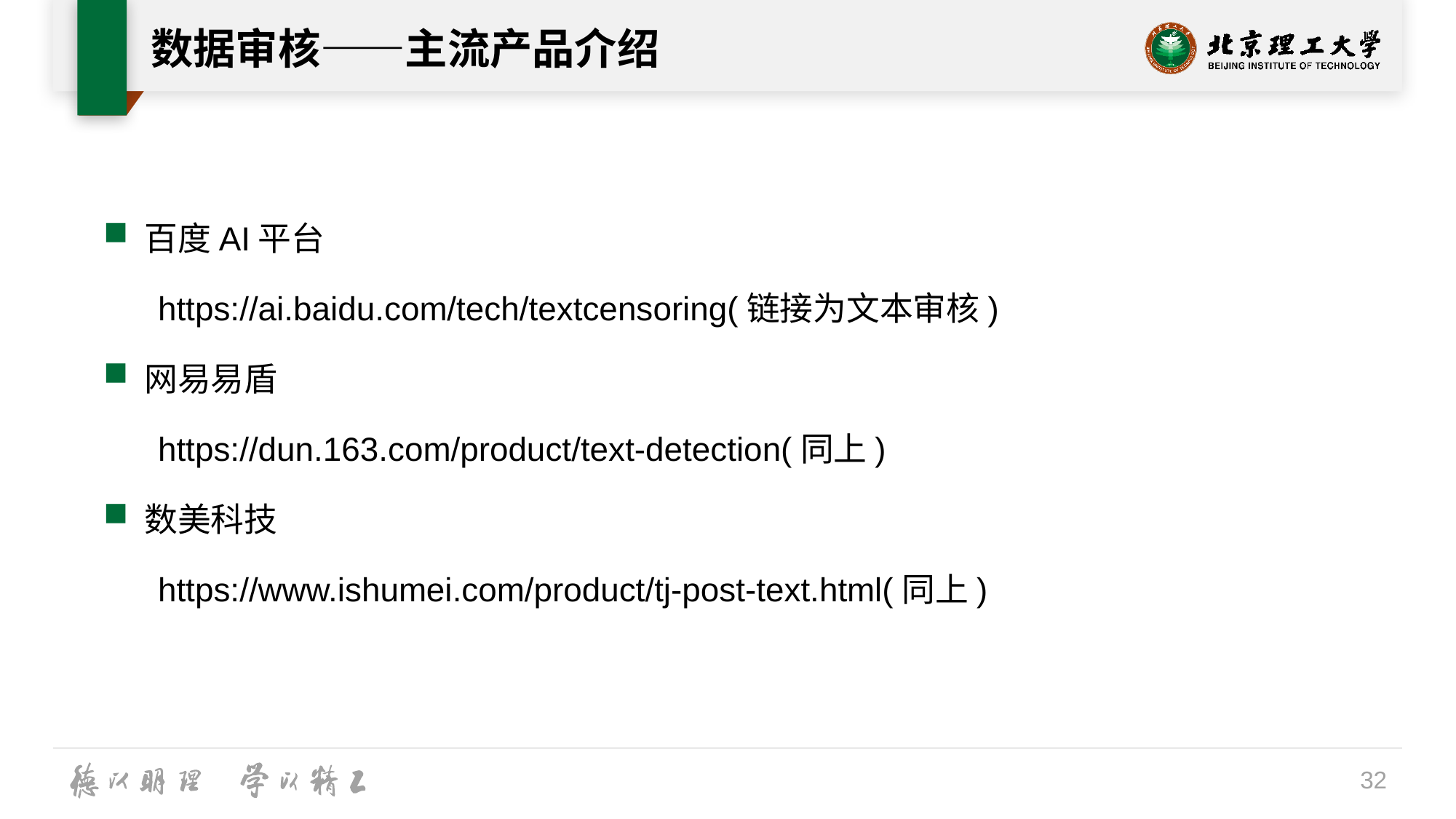

# 数据审核——主流产品介绍
百度AI平台
https://ai.baidu.com/tech/textcensoring(链接为文本审核)
网易易盾
https://dun.163.com/product/text-detection(同上)
数美科技
https://www.ishumei.com/product/tj-post-text.html(同上)